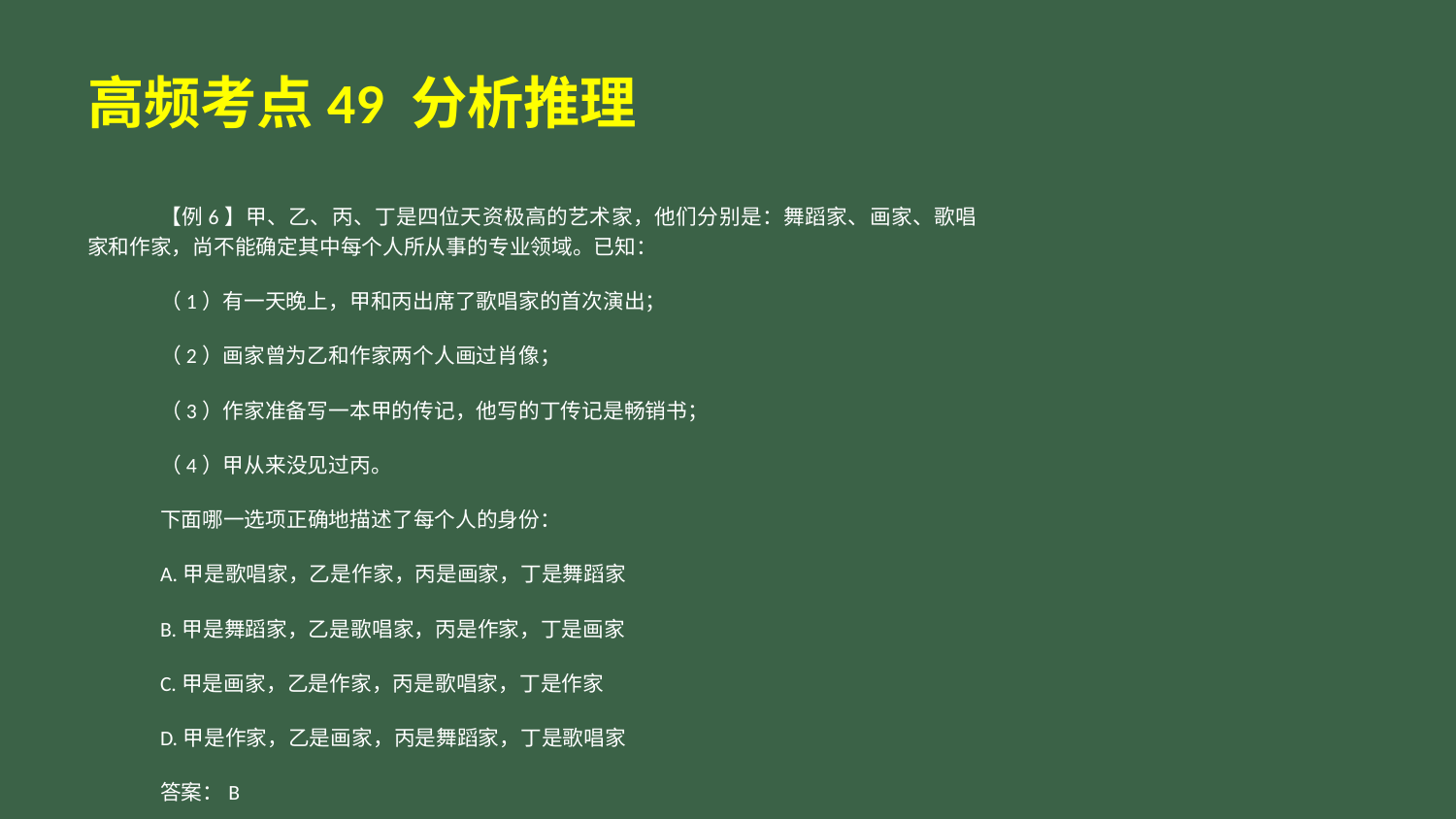

# 高频考点49 分析推理
【例6】甲、乙、丙、丁是四位天资极高的艺术家，他们分别是：舞蹈家、画家、歌唱家和作家，尚不能确定其中每个人所从事的专业领域。已知：
（1）有一天晚上，甲和丙出席了歌唱家的首次演出；
（2）画家曾为乙和作家两个人画过肖像；
（3）作家准备写一本甲的传记，他写的丁传记是畅销书；
（4）甲从来没见过丙。
下面哪一选项正确地描述了每个人的身份：
A.甲是歌唱家，乙是作家，丙是画家，丁是舞蹈家
B.甲是舞蹈家，乙是歌唱家，丙是作家，丁是画家
C.甲是画家，乙是作家，丙是歌唱家，丁是作家
D.甲是作家，乙是画家，丙是舞蹈家，丁是歌唱家
答案：B